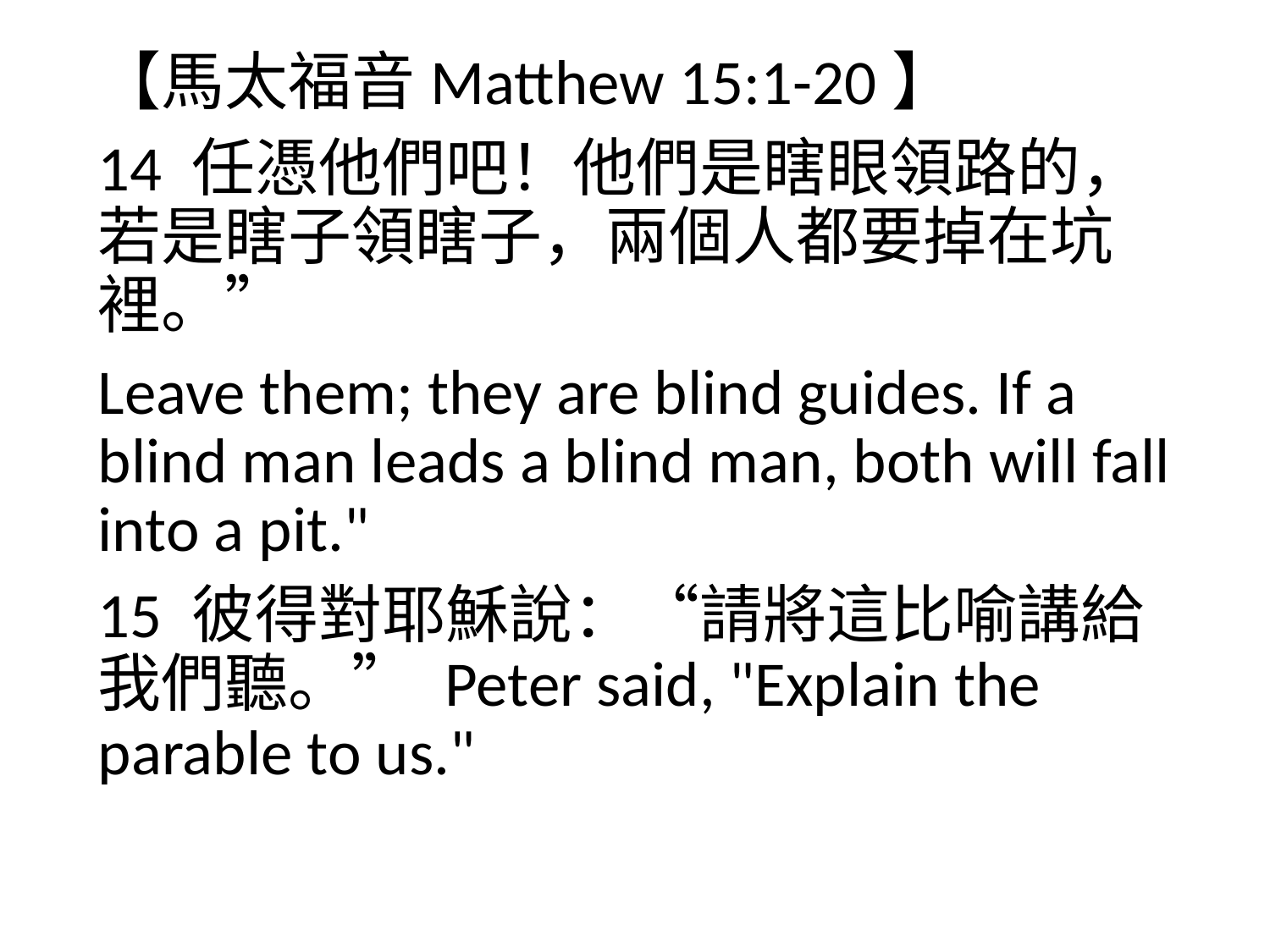

【馬太福音Matthew 15:1-20】
14 任憑他們吧！他們是瞎眼領路的，若是瞎子領瞎子，兩個人都要掉在坑裡。”
Leave them; they are blind guides. If a blind man leads a blind man, both will fall into a pit."
15 彼得對耶穌說：“請將這比喻講給我們聽。” Peter said, "Explain the parable to us."